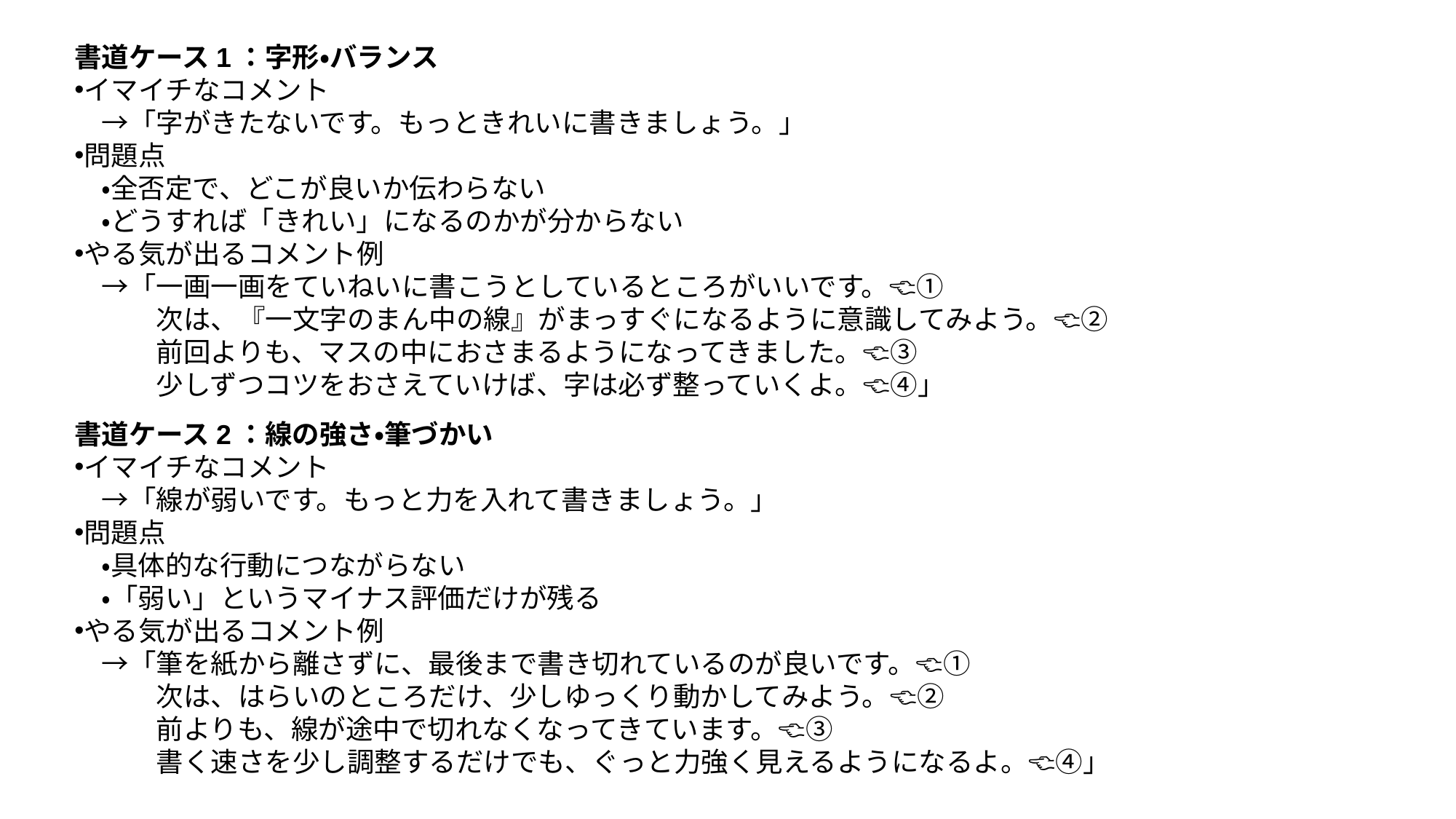

書道ケース1：字形・バランス
イマイチなコメント
　→「字がきたないです。もっときれいに書きましょう。」
問題点
　・全否定で、どこが良いか伝わらない
　・どうすれば「きれい」になるのかが分からない
やる気が出るコメント例
　→「一画一画をていねいに書こうとしているところがいいです。👈①
　　　次は、『一文字のまん中の線』がまっすぐになるように意識してみよう。👈②
　　　前回よりも、マスの中におさまるようになってきました。👈③
　　　少しずつコツをおさえていけば、字は必ず整っていくよ。👈④」
書道ケース2：線の強さ・筆づかい
イマイチなコメント
　→「線が弱いです。もっと力を入れて書きましょう。」
問題点
　・具体的な行動につながらない
　・「弱い」というマイナス評価だけが残る
やる気が出るコメント例
　→「筆を紙から離さずに、最後まで書き切れているのが良いです。👈①
　　　次は、はらいのところだけ、少しゆっくり動かしてみよう。👈②
　　　前よりも、線が途中で切れなくなってきています。👈③
　　　書く速さを少し調整するだけでも、ぐっと力強く見えるようになるよ。👈④」